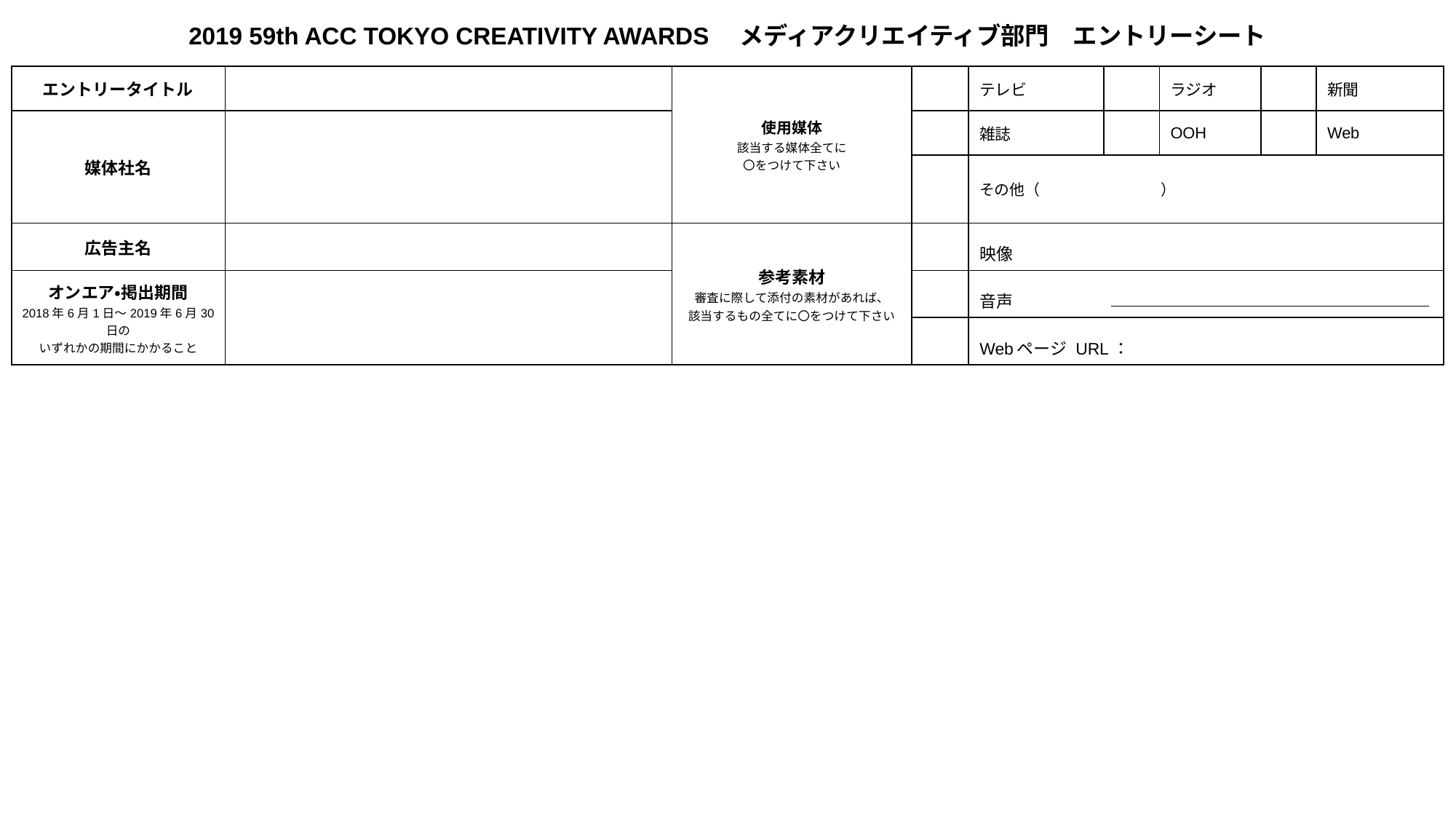

2019 59th ACC TOKYO CREATIVITY AWARDS　メディアクリエイティブ部門　エントリーシート
| エントリータイトル |  | 使用媒体 該当する媒体全てに 〇をつけて下さい |  | テレビ |  | ラジオ |  | 新聞 |
| --- | --- | --- | --- | --- | --- | --- | --- | --- |
| 媒体社名 |  |  |  | 雑誌 |  | OOH |  | Web |
|  |  |  |  | その他（　　　　　　　　） |  |  |  |  |
| 広告主名 |  | 参考素材 審査に際して添付の素材があれば、 該当するもの全てに〇をつけて下さい |  | 映像 |  |  |  |  |
| オンエア・掲出期間 2018年6月1日～2019年6月30日の いずれかの期間にかかること |  |  |  | 音声 |  |  |  |  |
|  |  |  |  | Webページ URL： |  |  |  |  |